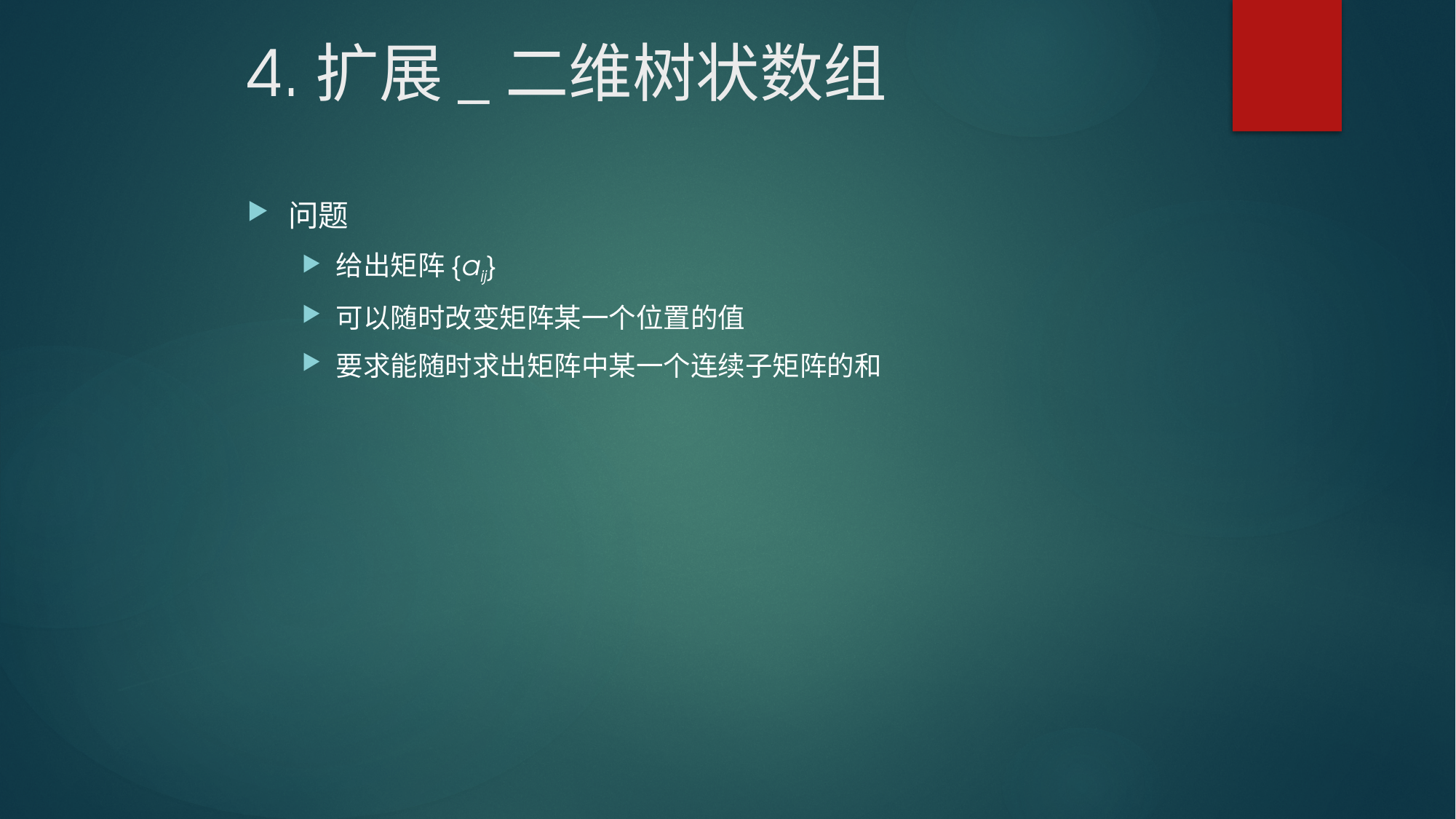

# 4.扩展_二维树状数组
问题
给出矩阵{aij}
可以随时改变矩阵某一个位置的值
要求能随时求出矩阵中某一个连续子矩阵的和